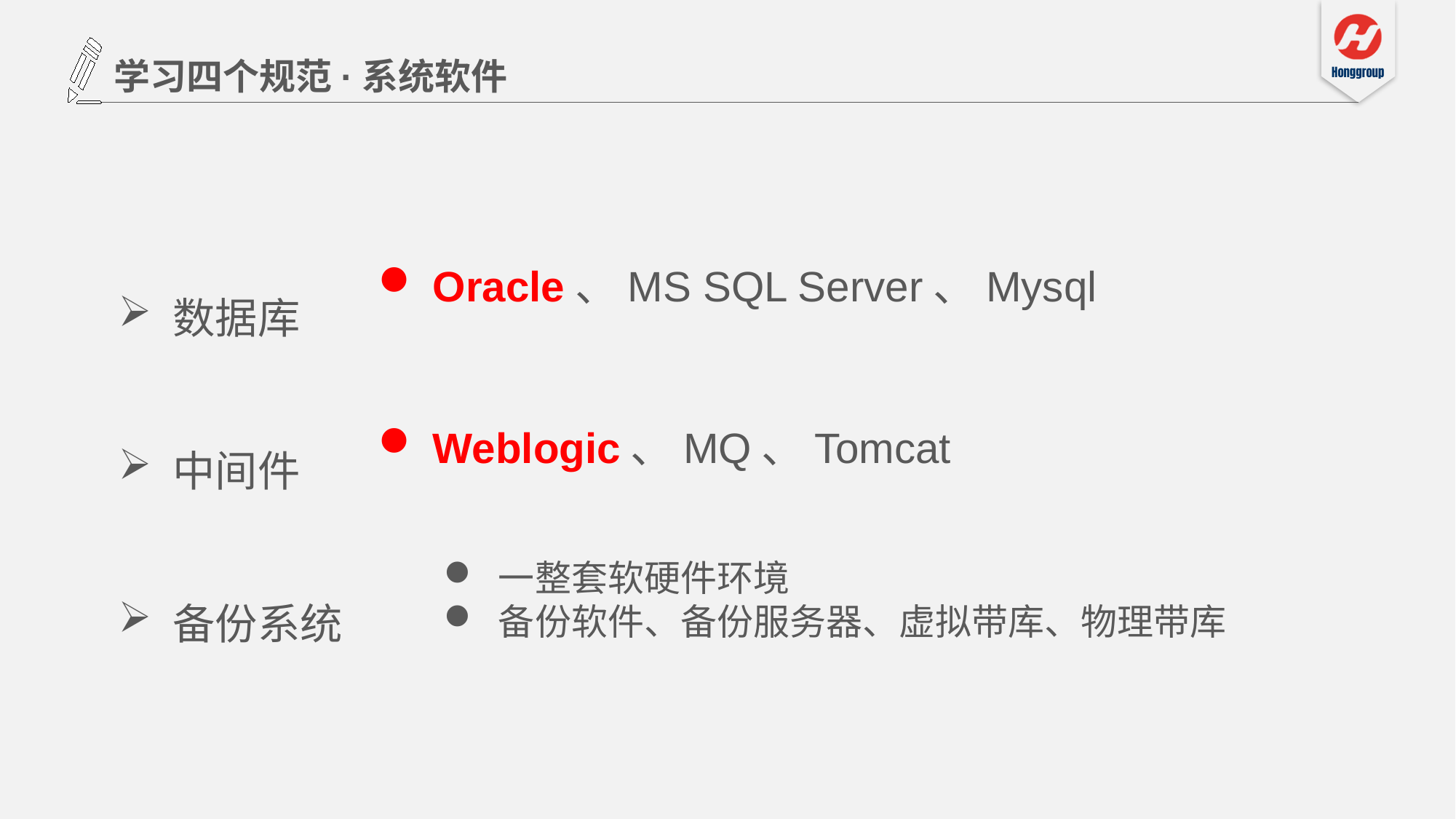

学习四个规范·系统软件
数据库
中间件
备份系统
Oracle、MS SQL Server、Mysql
Weblogic、MQ、Tomcat
一整套软硬件环境
备份软件、备份服务器、虚拟带库、物理带库